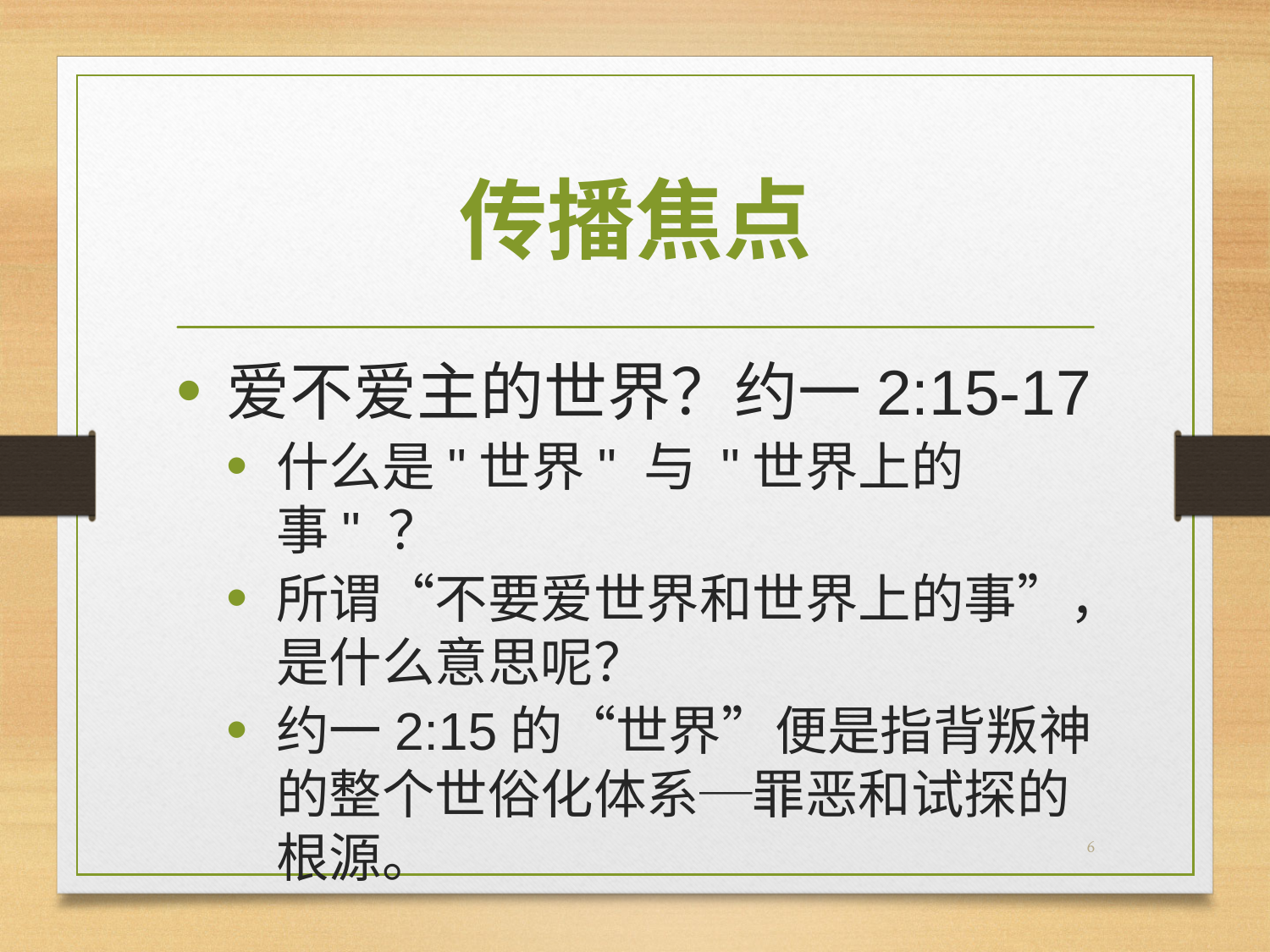

# 传播焦点
爱不爱主的世界？约一2:15-17
什么是"世界" 与 "世界上的事" ？
所谓“不要爱世界和世界上的事”，是什么意思呢？
约一2:15的“世界”便是指背叛神的整个世俗化体系─罪恶和试探的根源。
6